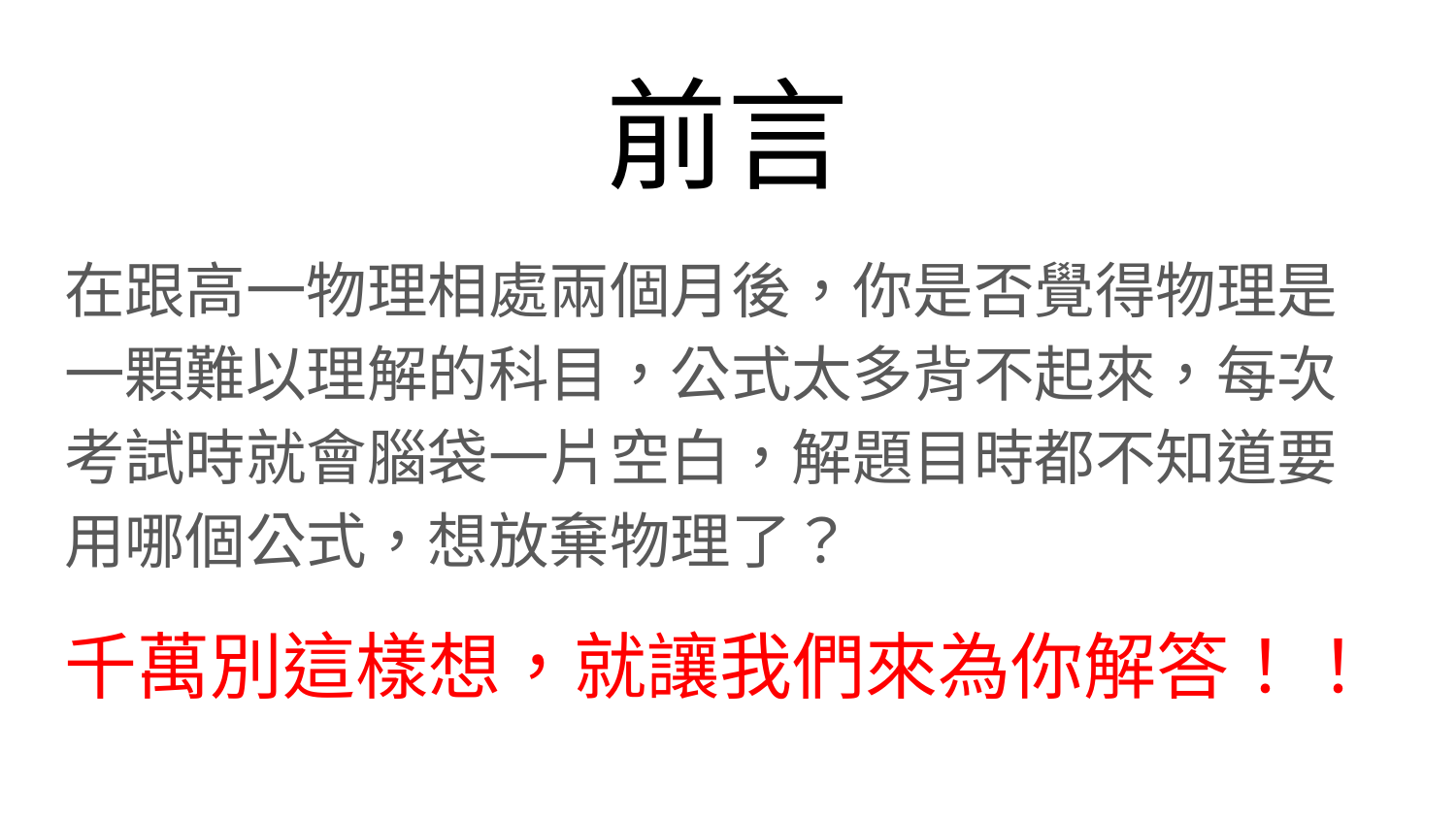

# 前言
在跟高一物理相處兩個月後，你是否覺得物理是一顆難以理解的科目，公式太多背不起來，每次考試時就會腦袋一片空白，解題目時都不知道要用哪個公式，想放棄物理了？
千萬別這樣想，就讓我們來為你解答！！